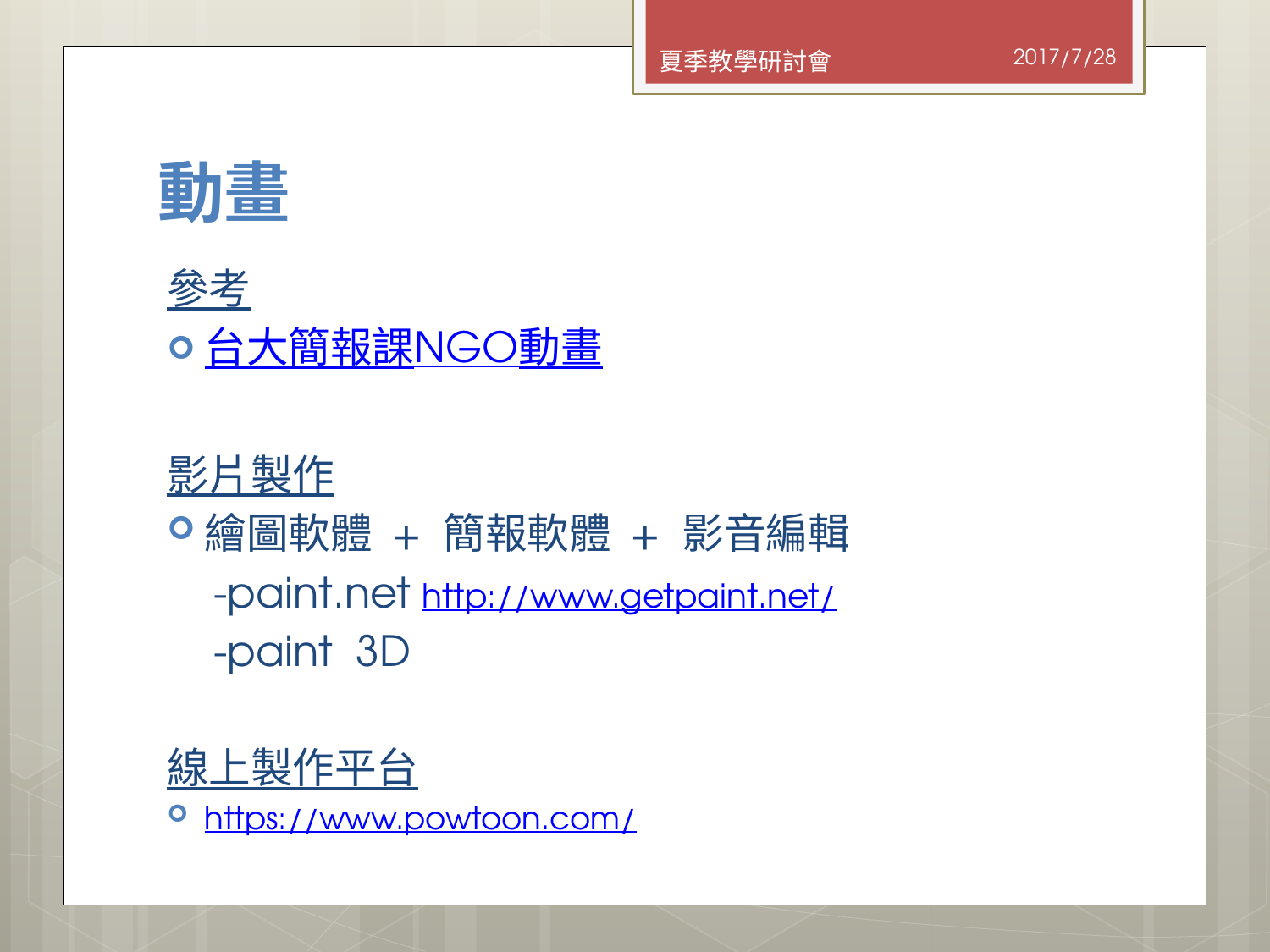

2017/7/28
# 動畫
參考
台大簡報課NGO動畫

影片製作
繪圖軟體 + 簡報軟體 + 影音編輯
    -paint.net http://www.getpaint.net/
    -paint  3D

線上製作平台
https://www.powtoon.com/